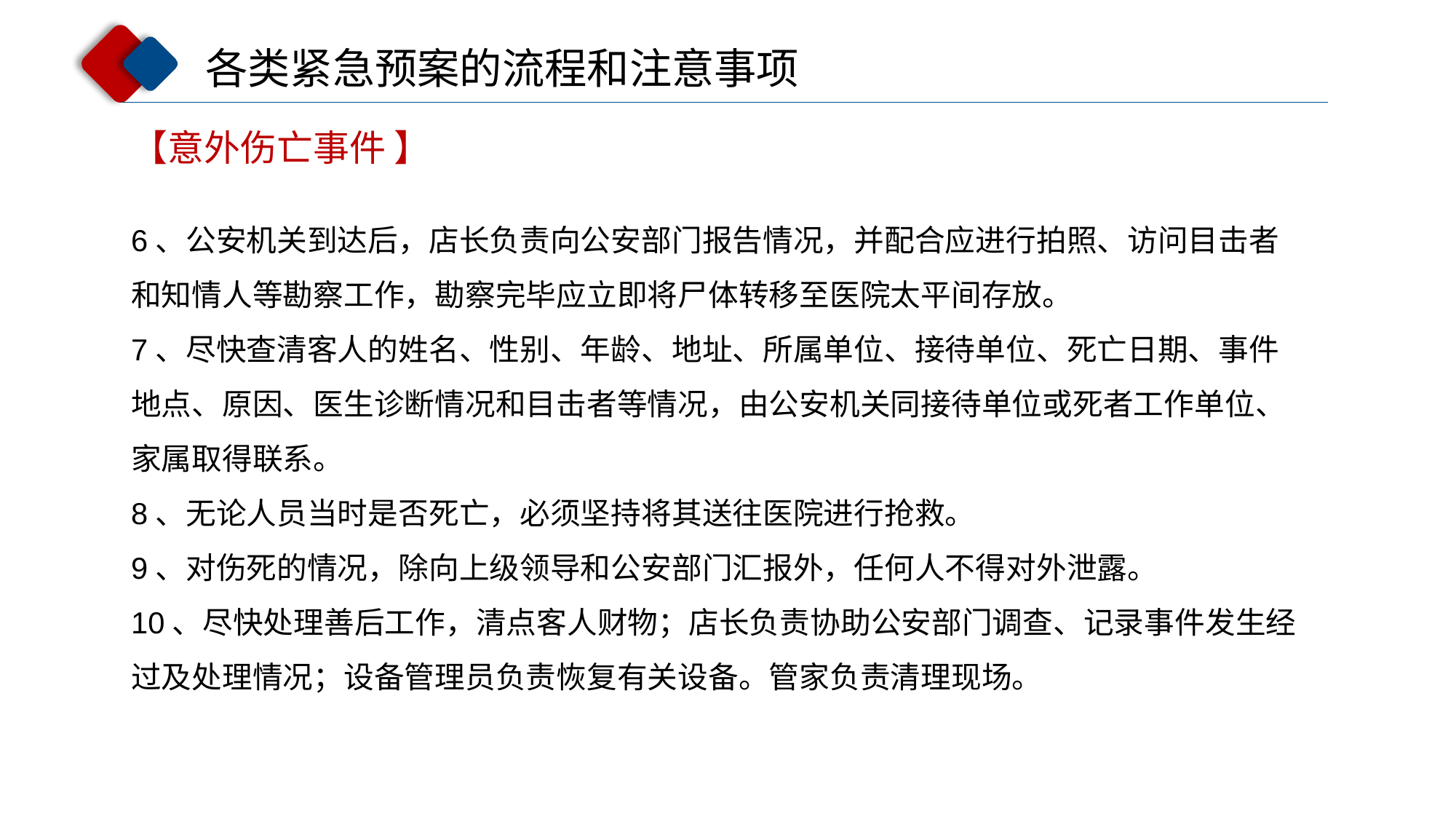

各类紧急预案的流程和注意事项
【意外伤亡事件 】
6、公安机关到达后，店长负责向公安部门报告情况，并配合应进行拍照、访问目击者和知情人等勘察工作，勘察完毕应立即将尸体转移至医院太平间存放。
7、尽快查清客人的姓名、性别、年龄、地址、所属单位、接待单位、死亡日期、事件地点、原因、医生诊断情况和目击者等情况，由公安机关同接待单位或死者工作单位、家属取得联系。
8、无论人员当时是否死亡，必须坚持将其送往医院进行抢救。
9、对伤死的情况，除向上级领导和公安部门汇报外，任何人不得对外泄露。
10、尽快处理善后工作，清点客人财物；店长负责协助公安部门调查、记录事件发生经过及处理情况；设备管理员负责恢复有关设备。管家负责清理现场。